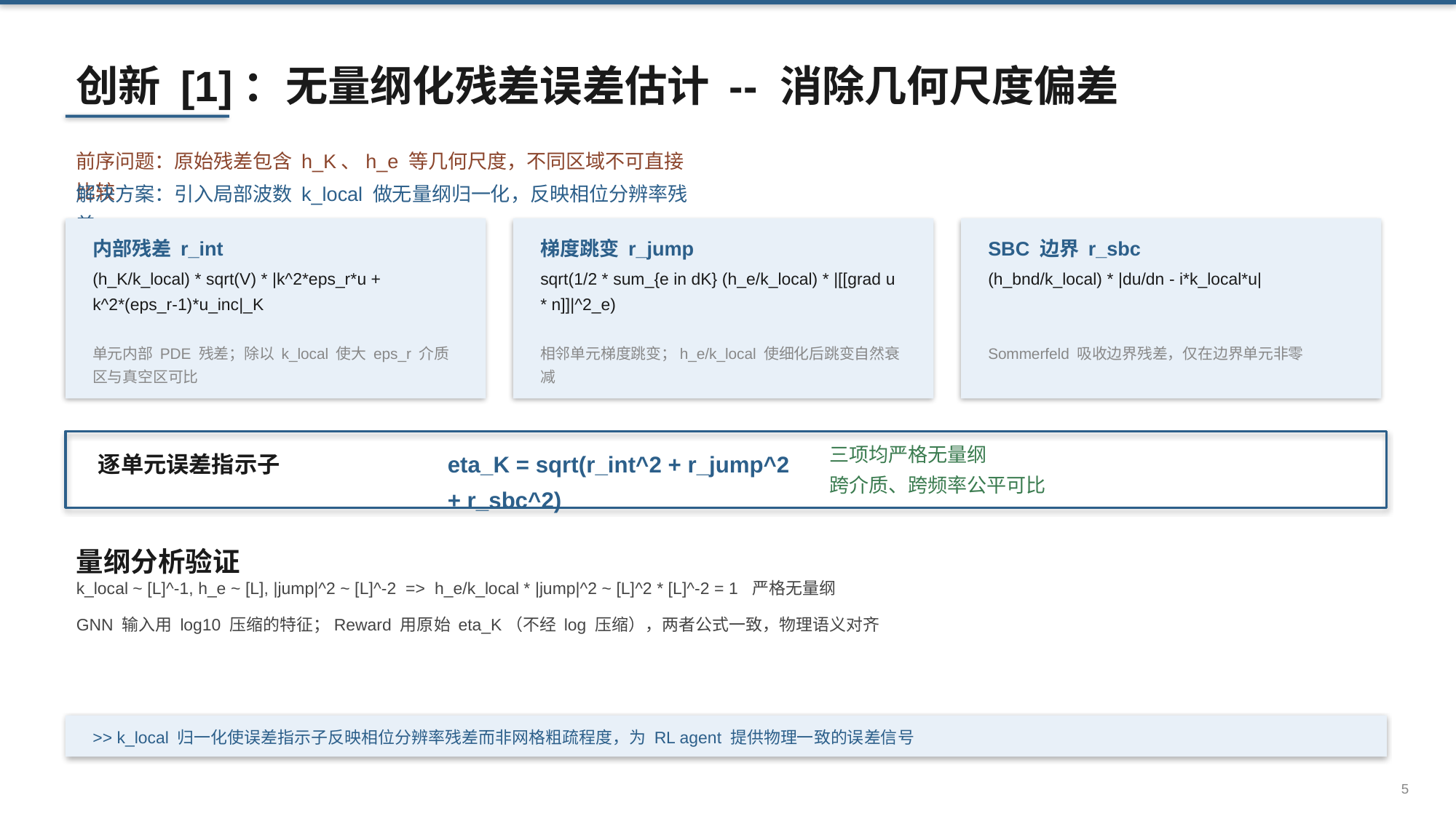

创新 [1]：无量纲化残差误差估计 -- 消除几何尺度偏差

前序问题：原始残差包含 h_K、h_e 等几何尺度，不同区域不可直接比较
解决方案：引入局部波数 k_local 做无量纲归一化，反映相位分辨率残差

内部残差 r_int
梯度跳变 r_jump
SBC 边界 r_sbc
(h_K/k_local) * sqrt(V) * |k^2*eps_r*u + k^2*(eps_r-1)*u_inc|_K
sqrt(1/2 * sum_{e in dK} (h_e/k_local) * |[[grad u * n]]|^2_e)
(h_bnd/k_local) * |du/dn - i*k_local*u|
单元内部 PDE 残差；除以 k_local 使大 eps_r 介质区与真空区可比
相邻单元梯度跳变；h_e/k_local 使细化后跳变自然衰减
Sommerfeld 吸收边界残差，仅在边界单元非零

逐单元误差指示子
eta_K = sqrt(r_int^2 + r_jump^2 + r_sbc^2)
三项均严格无量纲
跨介质、跨频率公平可比
量纲分析验证
k_local ~ [L]^-1, h_e ~ [L], |jump|^2 ~ [L]^-2  =>  h_e/k_local * |jump|^2 ~ [L]^2 * [L]^-2 = 1  严格无量纲
GNN 输入用 log10 压缩的特征；Reward 用原始 eta_K（不经 log 压缩），两者公式一致，物理语义对齐

>> k_local 归一化使误差指示子反映相位分辨率残差而非网格粗疏程度，为 RL agent 提供物理一致的误差信号
5